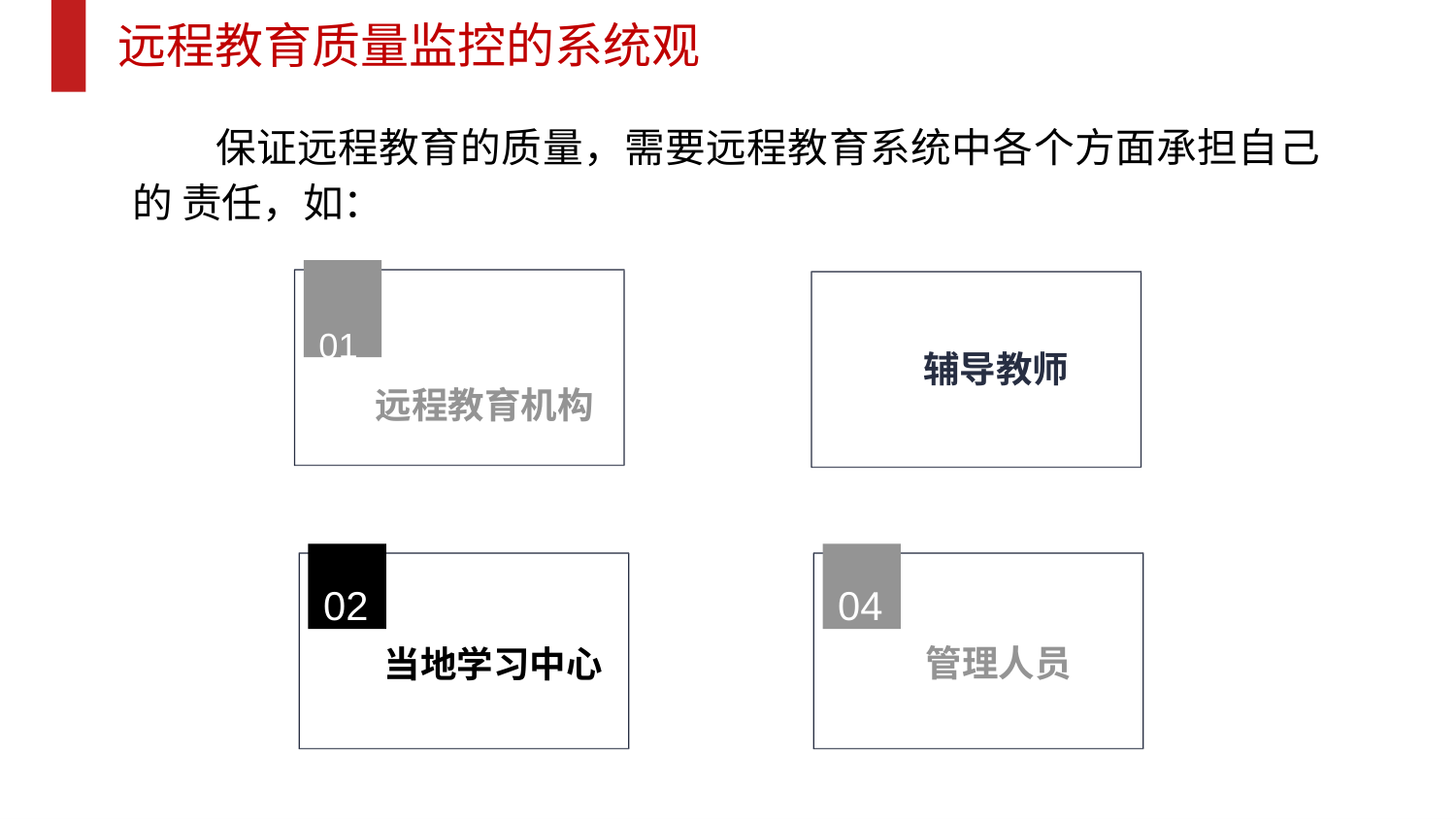

# 远程教育质量监控的系统观
保证远程教育的质量，需要远程教育系统中各个方面承担自己的 责任，如：

01	03
远程教育机构
辅导教师
02
04

管理人员
当地学习中心